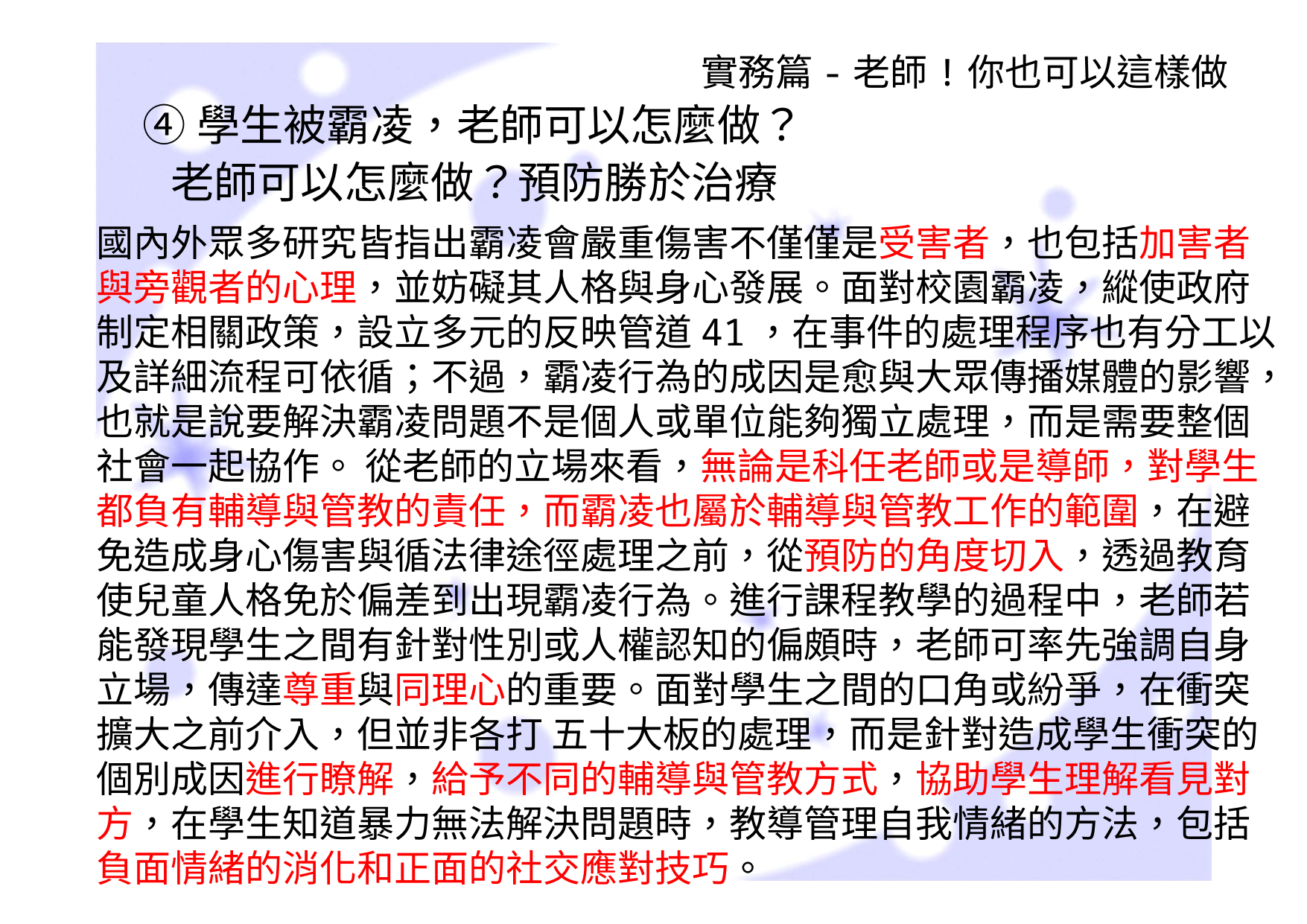

實務篇-老師!你也可以這樣做
④學生被霸凌，老師可以怎麼做？
老師可以怎麼做？預防勝於治療
國內外眾多研究皆指出霸凌會嚴重傷害不僅僅是受害者，也包括加害者與旁觀者的心理，並妨礙其人格與身心發展。面對校園霸凌，縱使政府制定相關政策，設立多元的反映管道41，在事件的處理程序也有分工以及詳細流程可依循；不過，霸凌行為的成因是愈與大眾傳播媒體的影響，也就是說要解決霸凌問題不是個人或單位能夠獨立處理，而是需要整個社會一起協作。 從老師的立場來看，無論是科任老師或是導師，對學生都負有輔導與管教的責任，而霸凌也屬於輔導與管教工作的範圍，在避免造成身心傷害與循法律途徑處理之前，從預防的角度切入，透過教育使兒童人格免於偏差到出現霸凌行為。進行課程教學的過程中，老師若能發現學生之間有針對性別或人權認知的偏頗時，老師可率先強調自身立場，傳達尊重與同理心的重要。面對學生之間的口角或紛爭，在衝突擴大之前介入，但並非各打 五十大板的處理，而是針對造成學生衝突的個別成因進行瞭解，給予不同的輔導與管教方式，協助學生理解看見對方，在學生知道暴力無法解決問題時，教導管理自我情緒的方法，包括負面情緒的消化和正面的社交應對技巧。